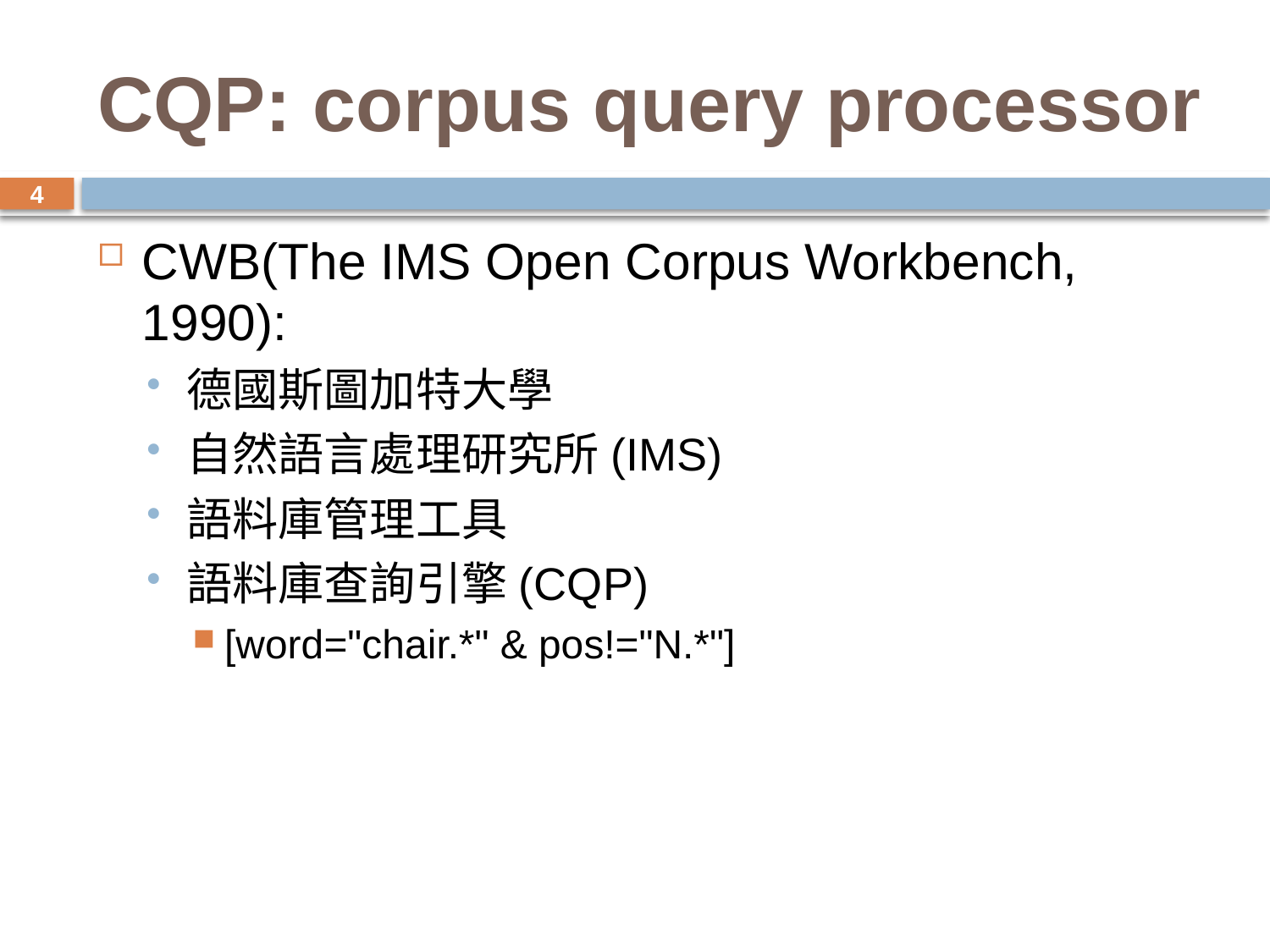

# CQP: corpus query processor
4
CWB(The IMS Open Corpus Workbench, 1990):
德國斯圖加特大學
自然語言處理研究所(IMS)
語料庫管理工具
語料庫查詢引擎(CQP)
[word="chair.*" & pos!="N.*"]